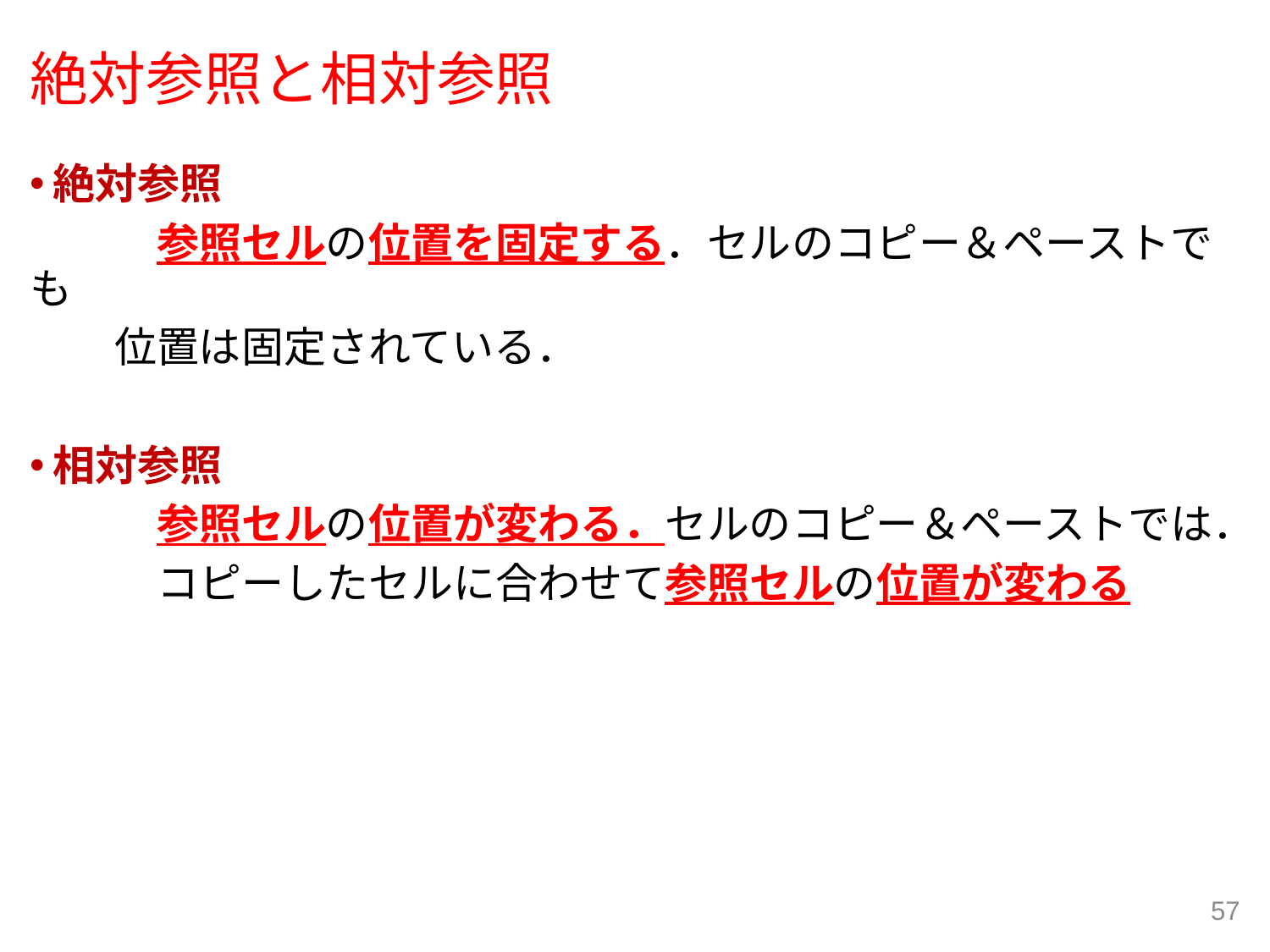

# 絶対参照と相対参照
絶対参照
	参照セルの位置を固定する．セルのコピー＆ペーストでも
　　位置は固定されている．

相対参照
	参照セルの位置が変わる．セルのコピー＆ペーストでは．
	コピーしたセルに合わせて参照セルの位置が変わる
57